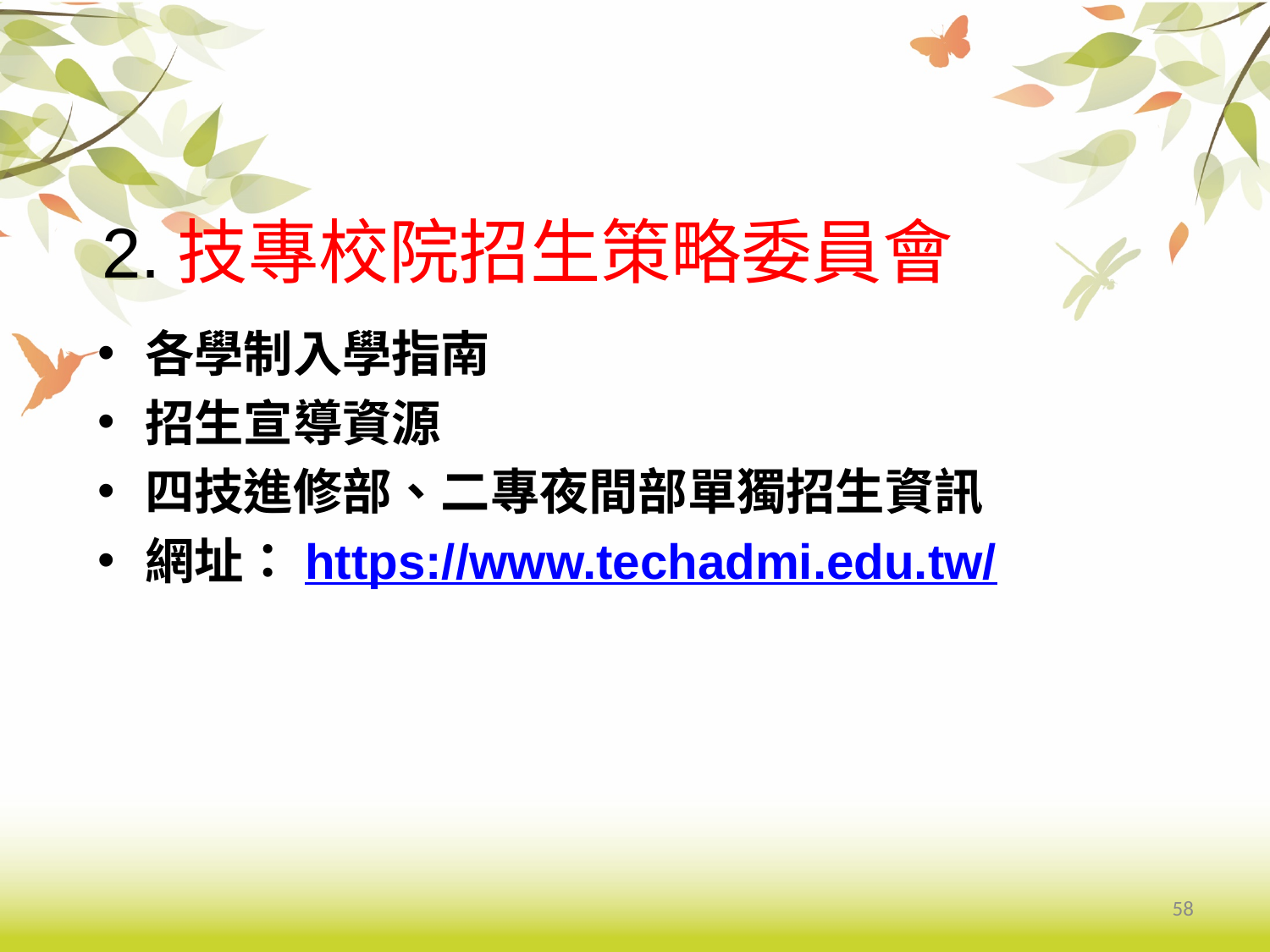

# 2.技專校院招生策略委員會
各學制入學指南
招生宣導資源
四技進修部、二專夜間部單獨招生資訊
網址：https://www.techadmi.edu.tw/
58